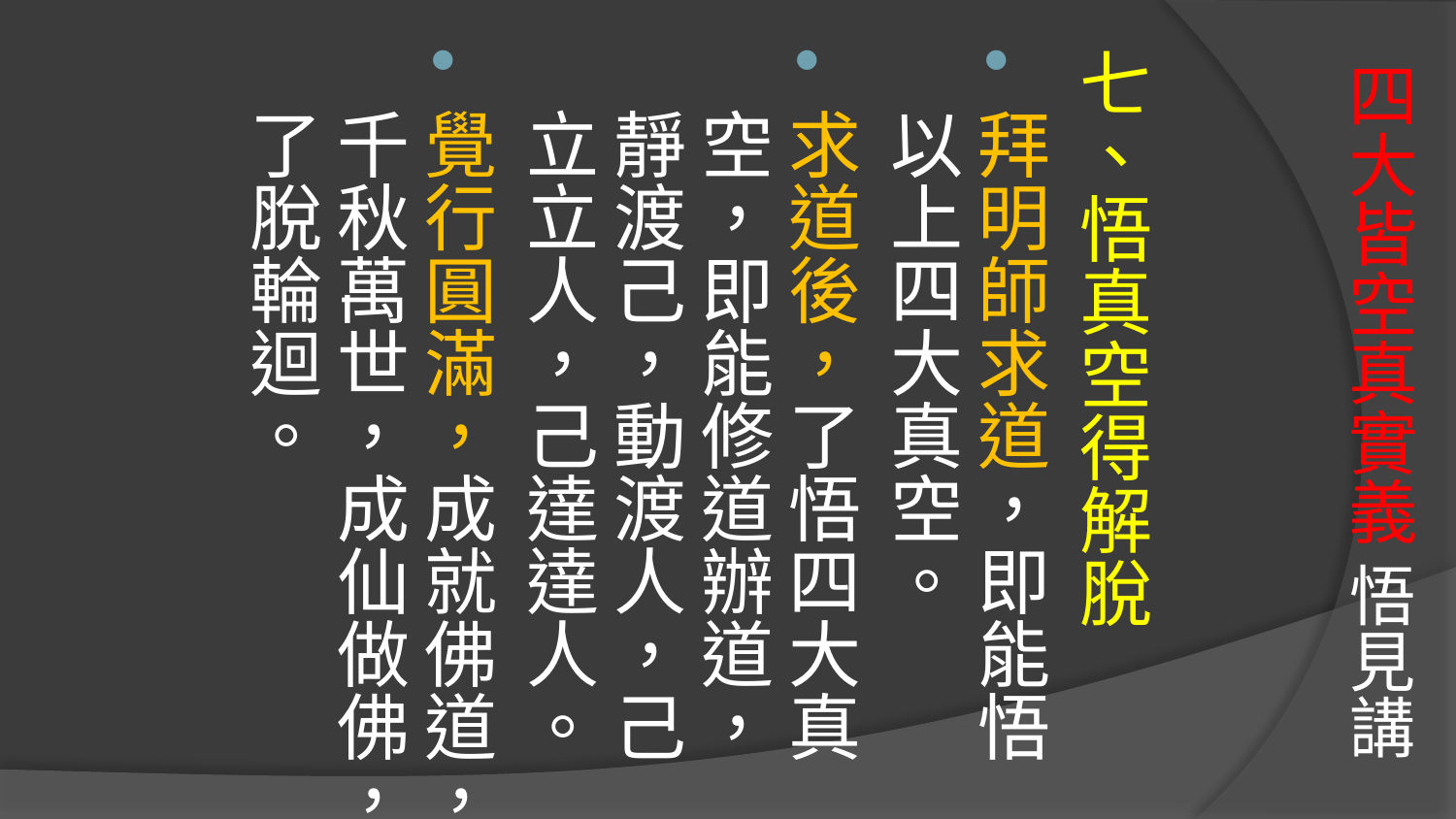

七、悟真空得解脫
拜明師求道，即能悟以上四大真空。
求道後，了悟四大真空，即能修道辦道，靜渡己，動渡人，己立立人，己達達人。
覺行圓滿，成就佛道，千秋萬世，成仙做佛，了脫輪迴。

# 四大皆空真實義 悟見講